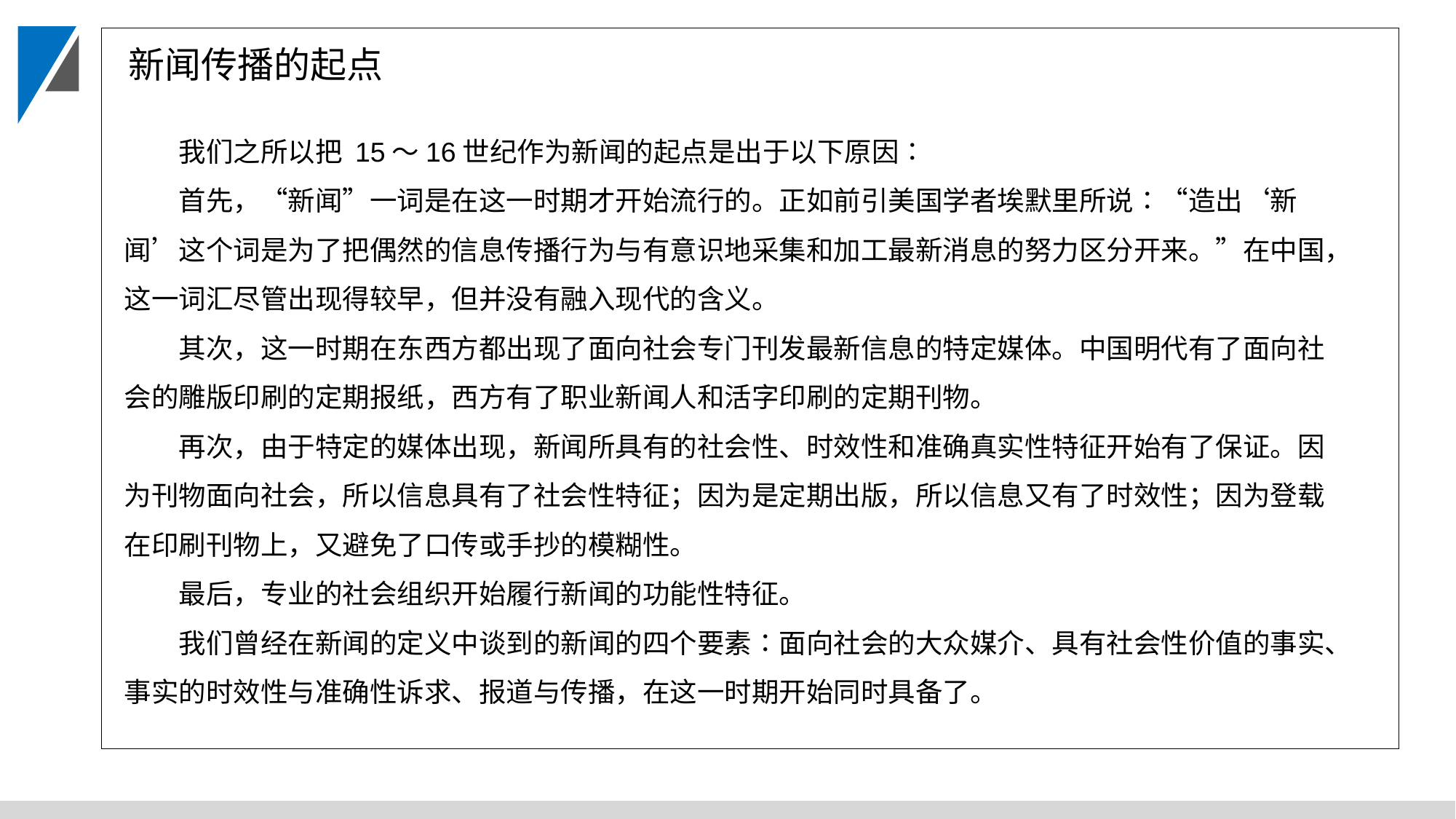

新闻传播的起点
我们之所以把 15～16世纪作为新闻的起点是出于以下原因∶
首先，“新闻”一词是在这一时期才开始流行的。正如前引美国学者埃默里所说∶“造出‘新闻’这个词是为了把偶然的信息传播行为与有意识地采集和加工最新消息的努力区分开来。”在中国，这一词汇尽管出现得较早，但并没有融入现代的含义。
其次，这一时期在东西方都出现了面向社会专门刊发最新信息的特定媒体。中国明代有了面向社会的雕版印刷的定期报纸，西方有了职业新闻人和活字印刷的定期刊物。
再次，由于特定的媒体出现，新闻所具有的社会性、时效性和准确真实性特征开始有了保证。因为刊物面向社会，所以信息具有了社会性特征；因为是定期出版，所以信息又有了时效性；因为登载在印刷刊物上，又避免了口传或手抄的模糊性。
最后，专业的社会组织开始履行新闻的功能性特征。
我们曾经在新闻的定义中谈到的新闻的四个要素∶面向社会的大众媒介、具有社会性价值的事实、事实的时效性与准确性诉求、报道与传播，在这一时期开始同时具备了。